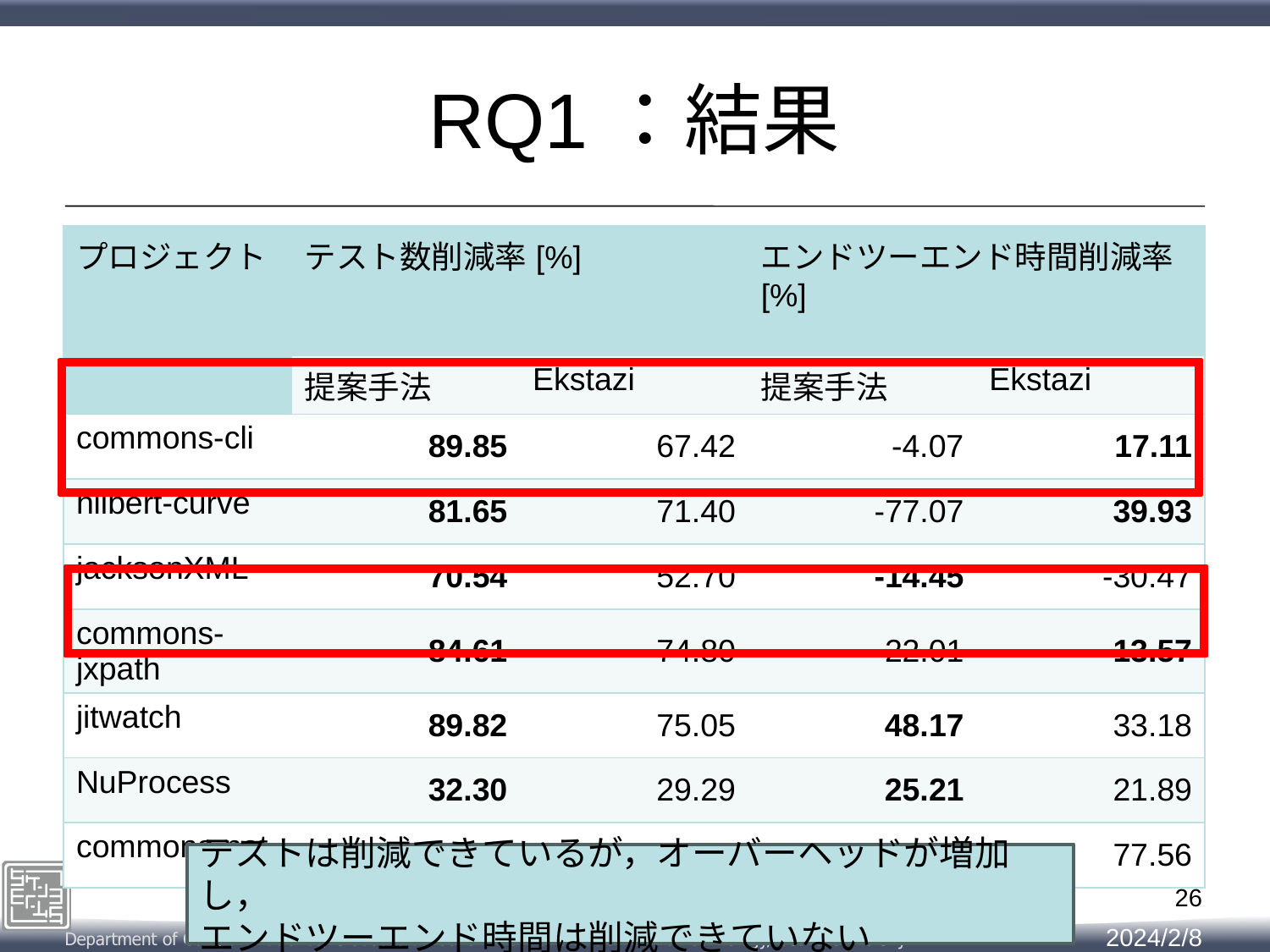

# RQ1：結果
| プロジェクト | テスト数削減率[%] | クラス数 | エンドツーエンド時間削減率[%] |  |
| --- | --- | --- | --- | --- |
|  | 提案手法 | Ekstazi | 提案手法 | Ekstazi |
| commons-cli | 89.85 | 67.42 | -4.07 | 17.11 |
| hilbert-curve | 81.65 | 71.40 | -77.07 | 39.93 |
| jacksonXML | 70.54 | 52.70 | -14.45 | -30.47 |
| commons-jxpath | 84.61 | 74.80 | -22.01 | 13.57 |
| jitwatch | 89.82 | 75.05 | 48.17 | 33.18 |
| NuProcess | 32.30 | 29.29 | 25.21 | 21.89 |
| commons-net | 95.44 | 90.02 | 82.76 | 77.56 |

テストは削減できているが，オーバーヘッドが増加し，
エンドツーエンド時間は削減できていない
26
2024/2/8